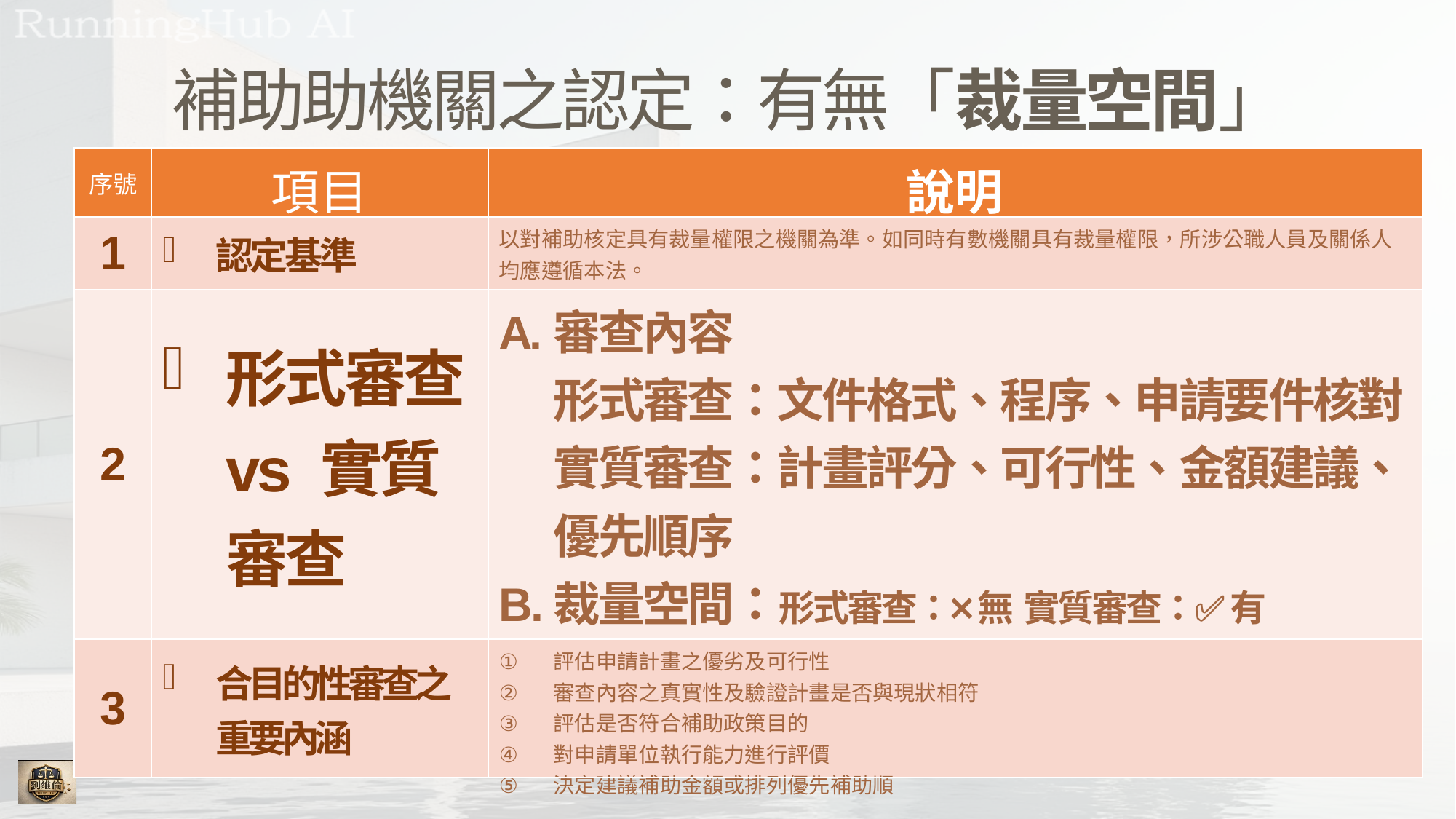

補助助機關之認定：有無「裁量空間」
| 序號 | 項目 | 說明 |
| --- | --- | --- |
| 1 | 認定基準 | 以對補助核定具有裁量權限之機關為準。如同時有數機關具有裁量權限，所涉公職人員及關係人均應遵循本法。 |
| 2 | 形式審查 vs 實質審查 | 審查內容 形式審查：文件格式、程序、申請要件核對 實質審查：計畫評分、可行性、金額建議、優先順序 裁量空間：形式審查：❌ 無 實質審查：✅ 有 補助機關：形式審查：❌ 無 實質審查：✅ 有 |
| 3 | 合目的性審查之重要內涵 | 評估申請計畫之優劣及可行性 審查內容之真實性及驗證計畫是否與現狀相符 評估是否符合補助政策目的 對申請單位執行能力進行評價 決定建議補助金額或排列優先補助順 |